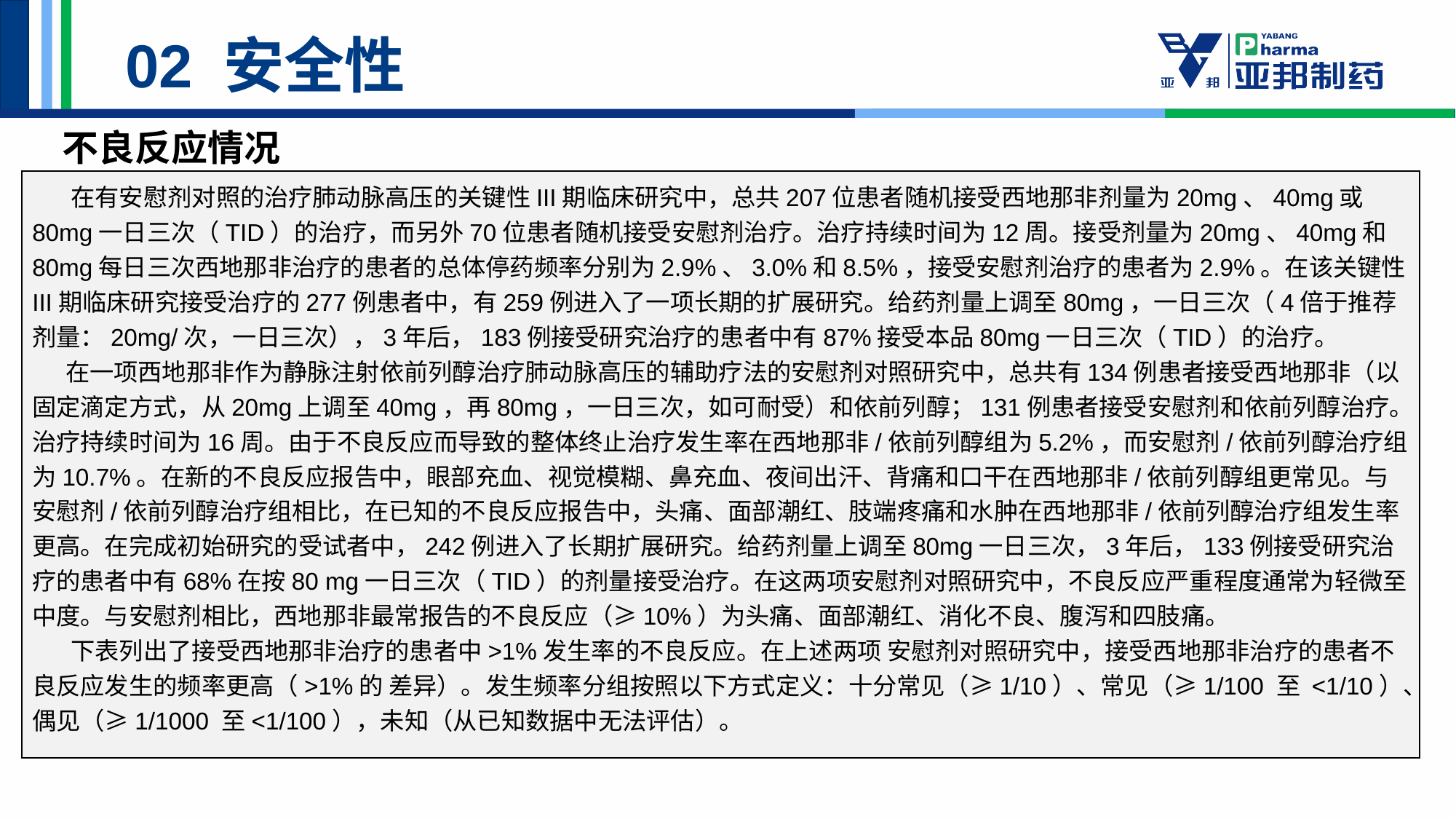

02 安全性
不良反应情况
      在有安慰剂对照的治疗肺动脉高压的关键性III期临床研究中，总共207位患者随机接受西地那非剂量为20mg、40mg或80mg一日三次（TID）的治疗，而另外70位患者随机接受安慰剂治疗。治疗持续时间为12周。接受剂量为20mg、40mg和80mg每日三次西地那非治疗的患者的总体停药频率分别为2.9%、3.0%和8.5%，接受安慰剂治疗的患者为2.9%。在该关键性III期临床研究接受治疗的277例患者中，有259例进入了一项长期的扩展研究。给药剂量上调至80mg，一日三次（4倍于推荐剂量：20mg/次，一日三次），3年后，183例接受研究治疗的患者中有87%接受本品80mg一日三次（TID）的治疗。
     在一项西地那非作为静脉注射依前列醇治疗肺动脉高压的辅助疗法的安慰剂对照研究中，总共有134例患者接受西地那非（以固定滴定方式，从20mg上调至40mg，再80mg，一日三次，如可耐受）和依前列醇；131例患者接受安慰剂和依前列醇治疗。治疗持续时间为16周。由于不良反应而导致的整体终止治疗发生率在西地那非/依前列醇组为5.2%，而安慰剂/依前列醇治疗组为10.7%。在新的不良反应报告中，眼部充血、视觉模糊、鼻充血、夜间出汗、背痛和口干在西地那非/依前列醇组更常见。与安慰剂/依前列醇治疗组相比，在已知的不良反应报告中，头痛、面部潮红、肢端疼痛和水肿在西地那非/依前列醇治疗组发生率更高。在完成初始研究的受试者中，242例进入了长期扩展研究。给药剂量上调至80mg一日三次，3年后，133例接受研究治疗的患者中有68%在按80 mg一日三次（TID）的剂量接受治疗。在这两项安慰剂对照研究中，不良反应严重程度通常为轻微至中度。与安慰剂相比，西地那非最常报告的不良反应（≥10%）为头痛、面部潮红、消化不良、腹泻和四肢痛。
      下表列出了接受西地那非治疗的患者中>1%发生率的不良反应。在上述两项 安慰剂对照研究中，接受西地那非治疗的患者不良反应发生的频率更高（>1%的 差异）。发生频率分组按照以下方式定义：十分常见（≥1/10）、常见（≥1/100 至 <1/10）、偶见（≥1/1000 至<1/100），未知（从已知数据中无法评估）。